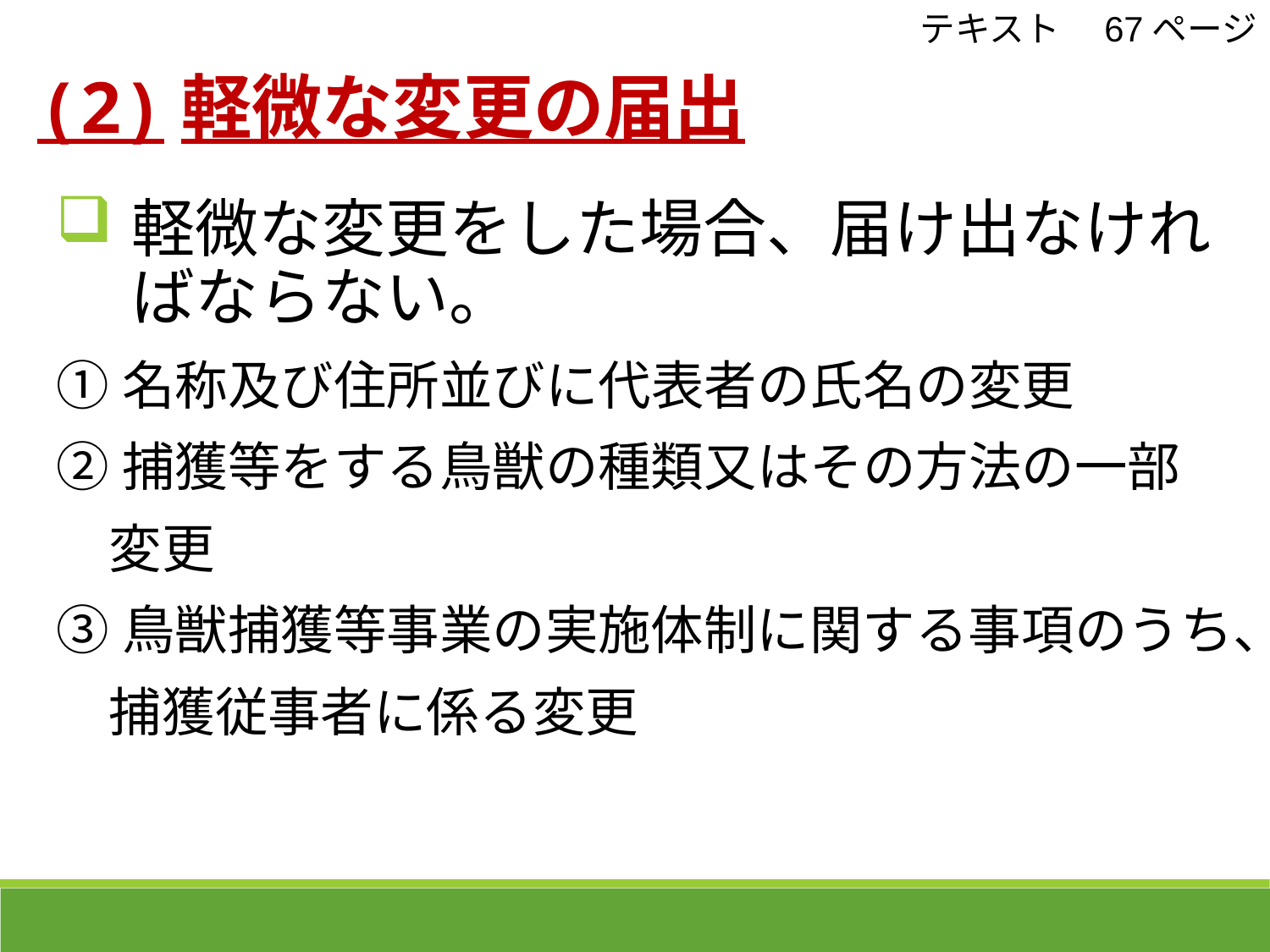

テキスト　67ページ
 (2)軽微な変更の届出
軽微な変更をした場合、届け出なければならない。
①名称及び住所並びに代表者の氏名の変更
②捕獲等をする鳥獣の種類又はその方法の一部
　変更
③鳥獣捕獲等事業の実施体制に関する事項のうち、
　捕獲従事者に係る変更